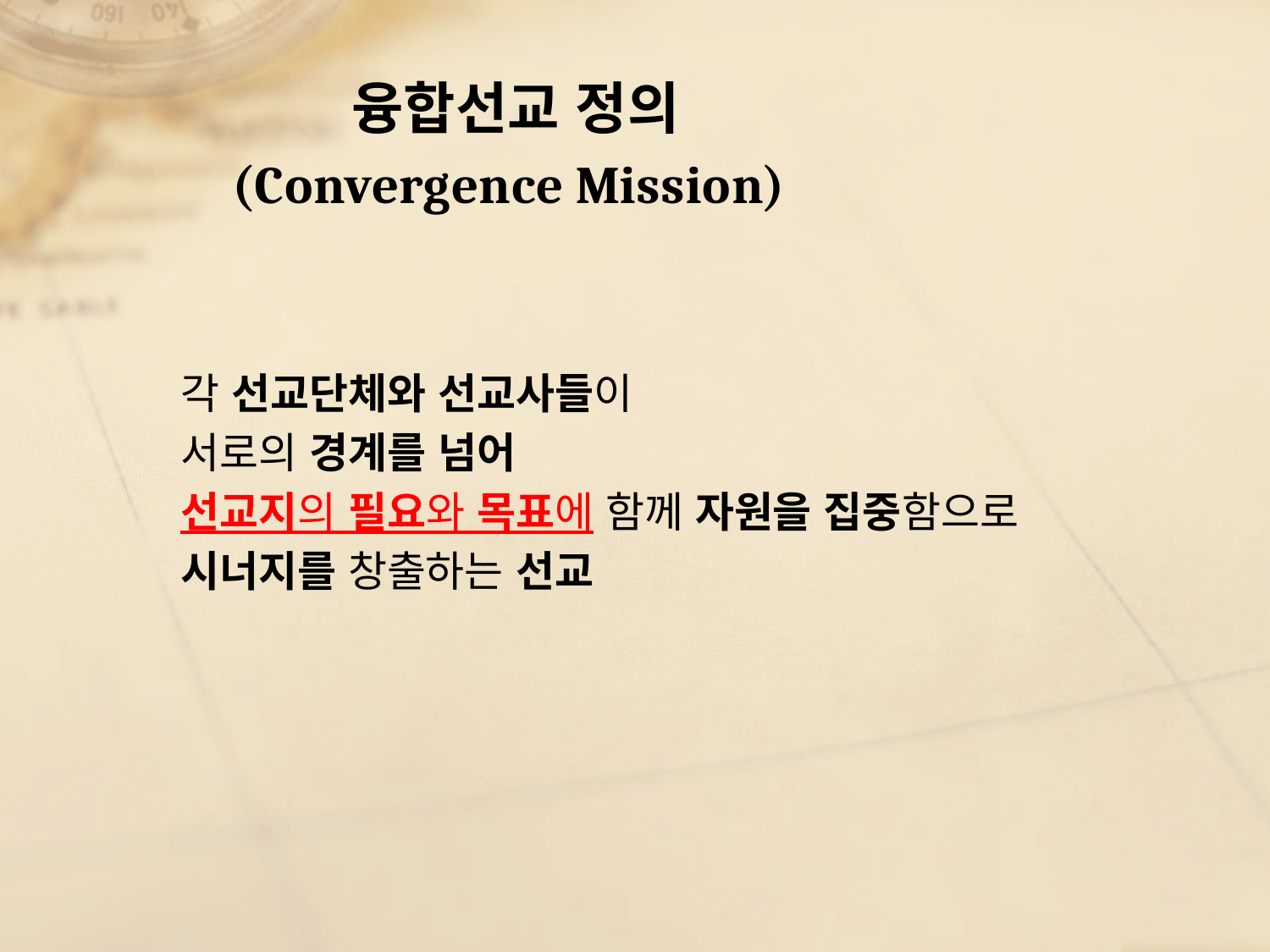

융합선교 정의
               (Convergence Mission)

각 선교단체와 선교사들이
서로의 경계를 넘어
선교지의 필요와 목표에 함께 자원을 집중함으로
시너지를 창출하는 선교